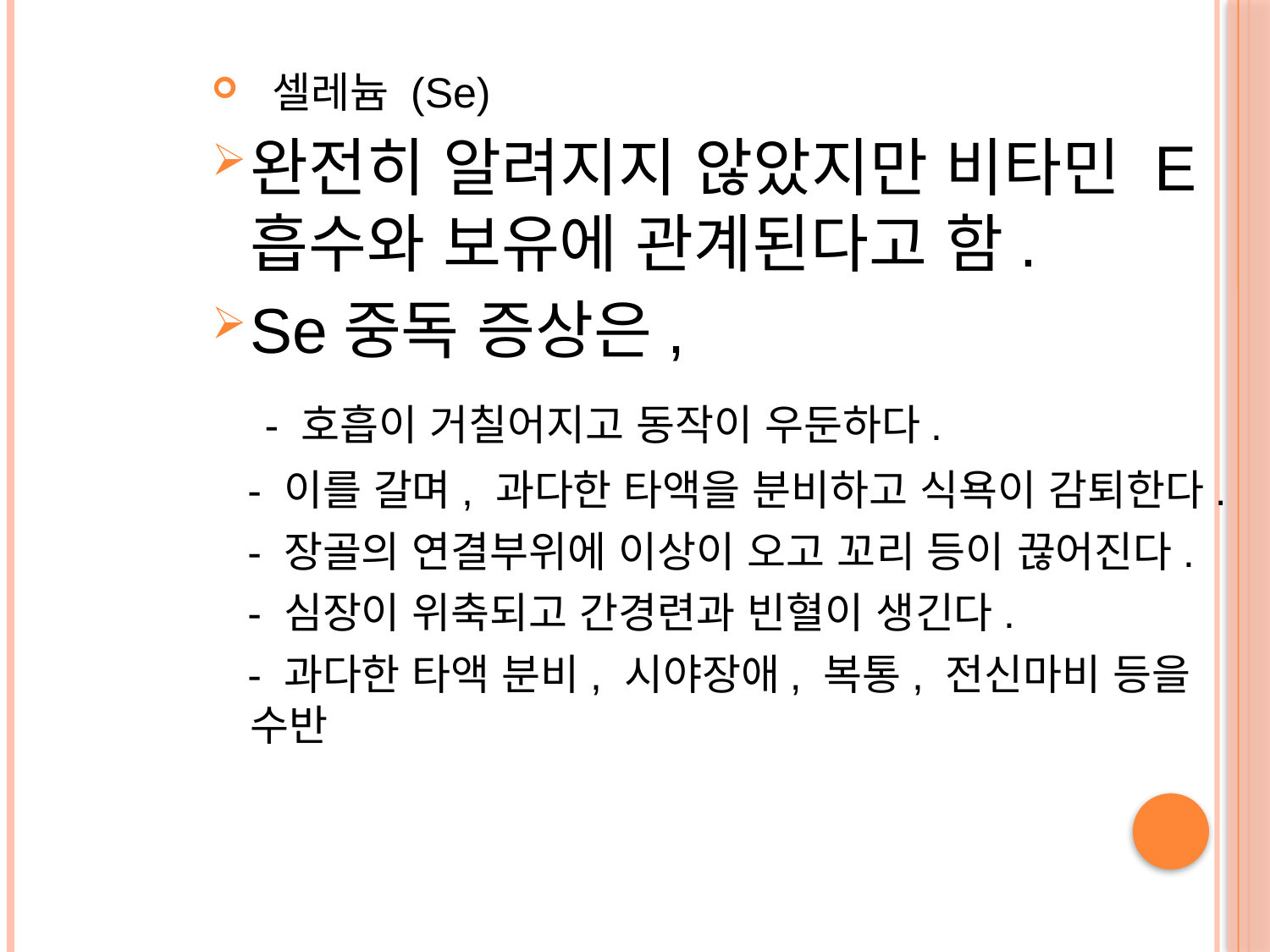

셀레늄 (Se)
완전히 알려지지 않았지만 비타민 E 흡수와 보유에 관계된다고 함.
Se중독 증상은,
   - 호흡이 거칠어지고 동작이 우둔하다.
   - 이를 갈며, 과다한 타액을 분비하고 식욕이 감퇴한다.
   - 장골의 연결부위에 이상이 오고 꼬리 등이 끊어진다.
   - 심장이 위축되고 간경련과 빈혈이 생긴다.
   - 과다한 타액 분비, 시야장애, 복통, 전신마비 등을 수반